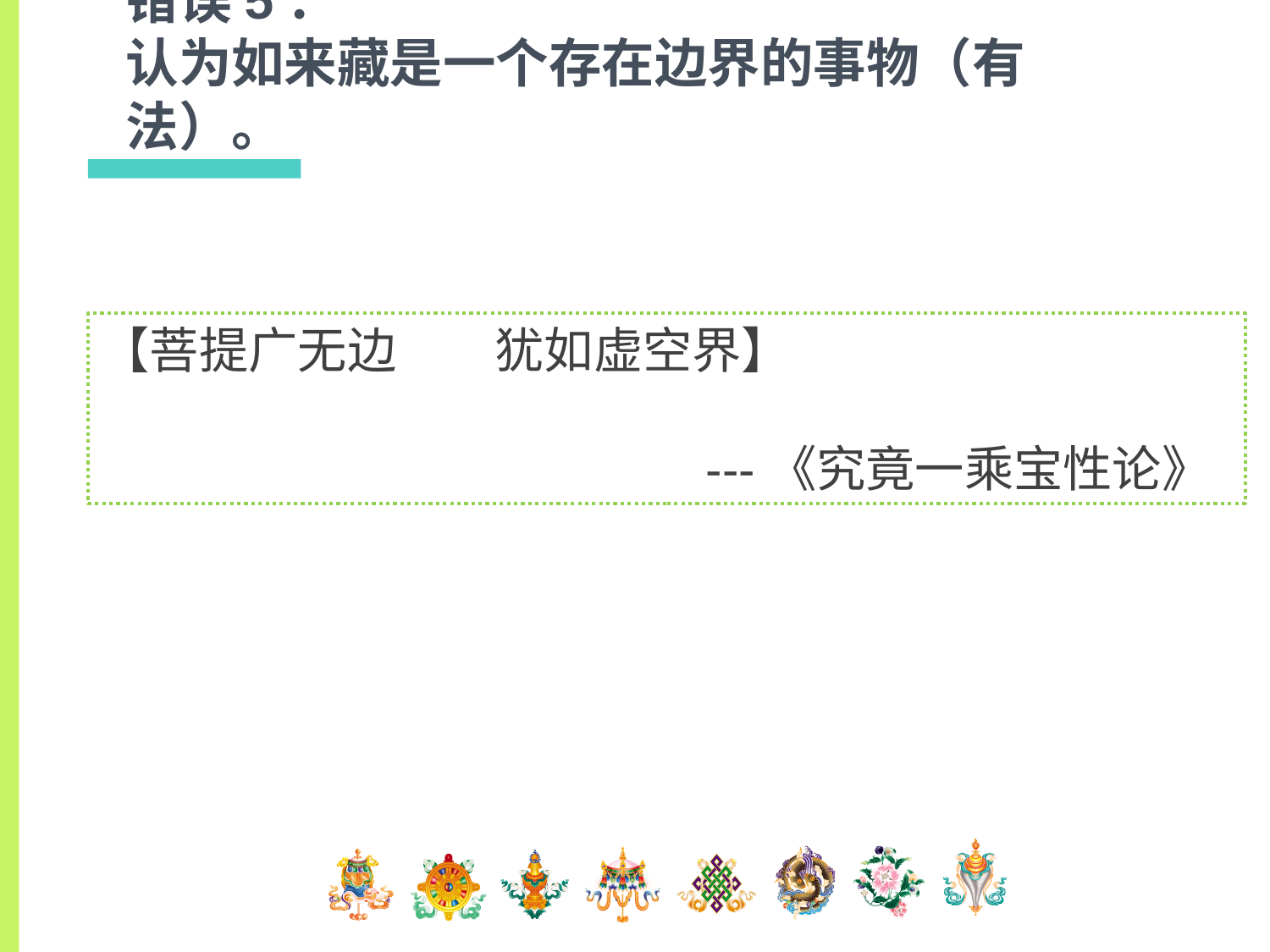

# 错误5： 认为如来藏是一个存在边界的事物（有法）。
【菩提广无边　　犹如虚空界】

                                            ---《究竟一乘宝性论》